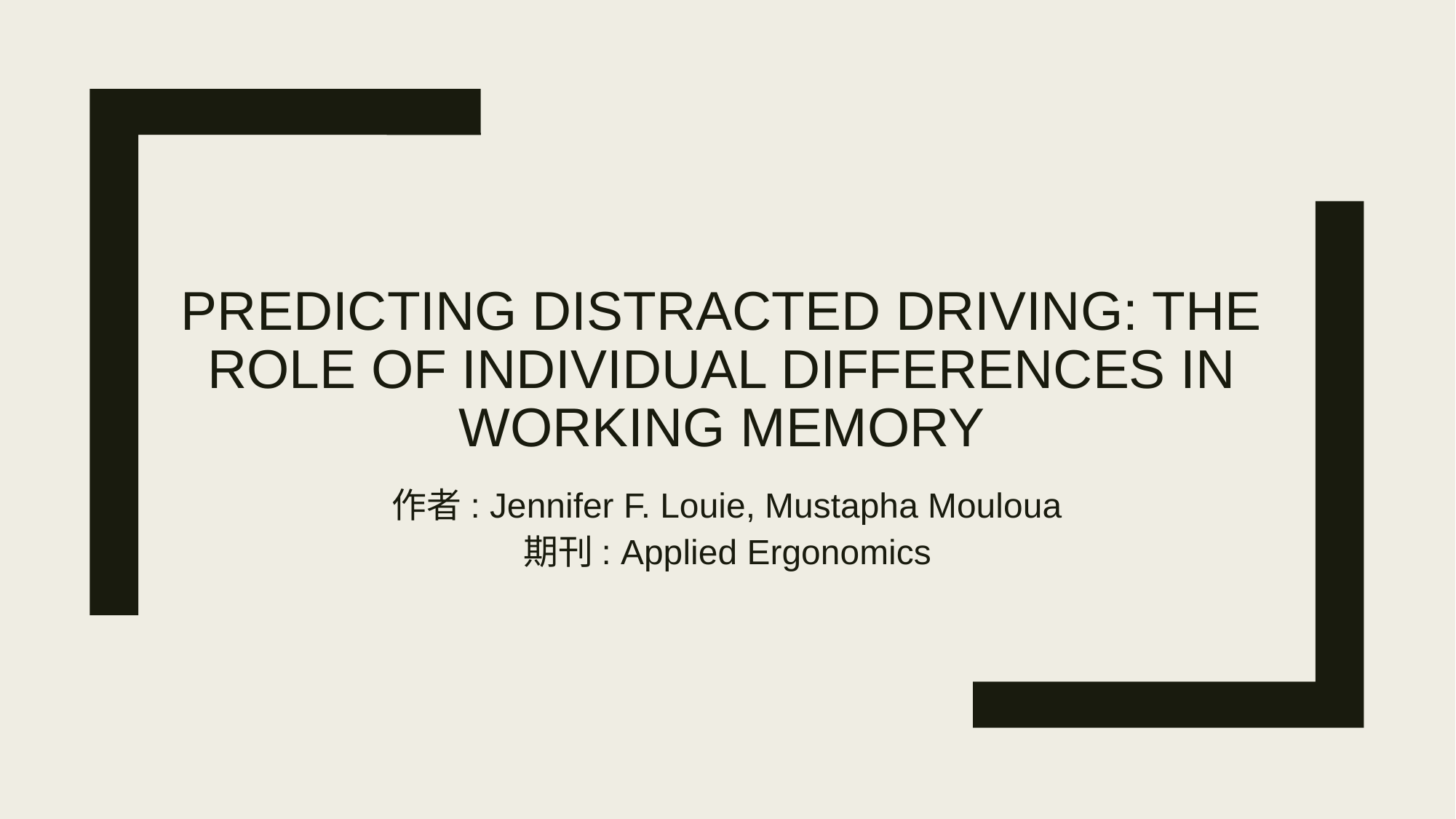

# Predicting distracted driving: The role of individual differences in working memory
作者: Jennifer F. Louie, Mustapha Mouloua
期刊: Applied Ergonomics